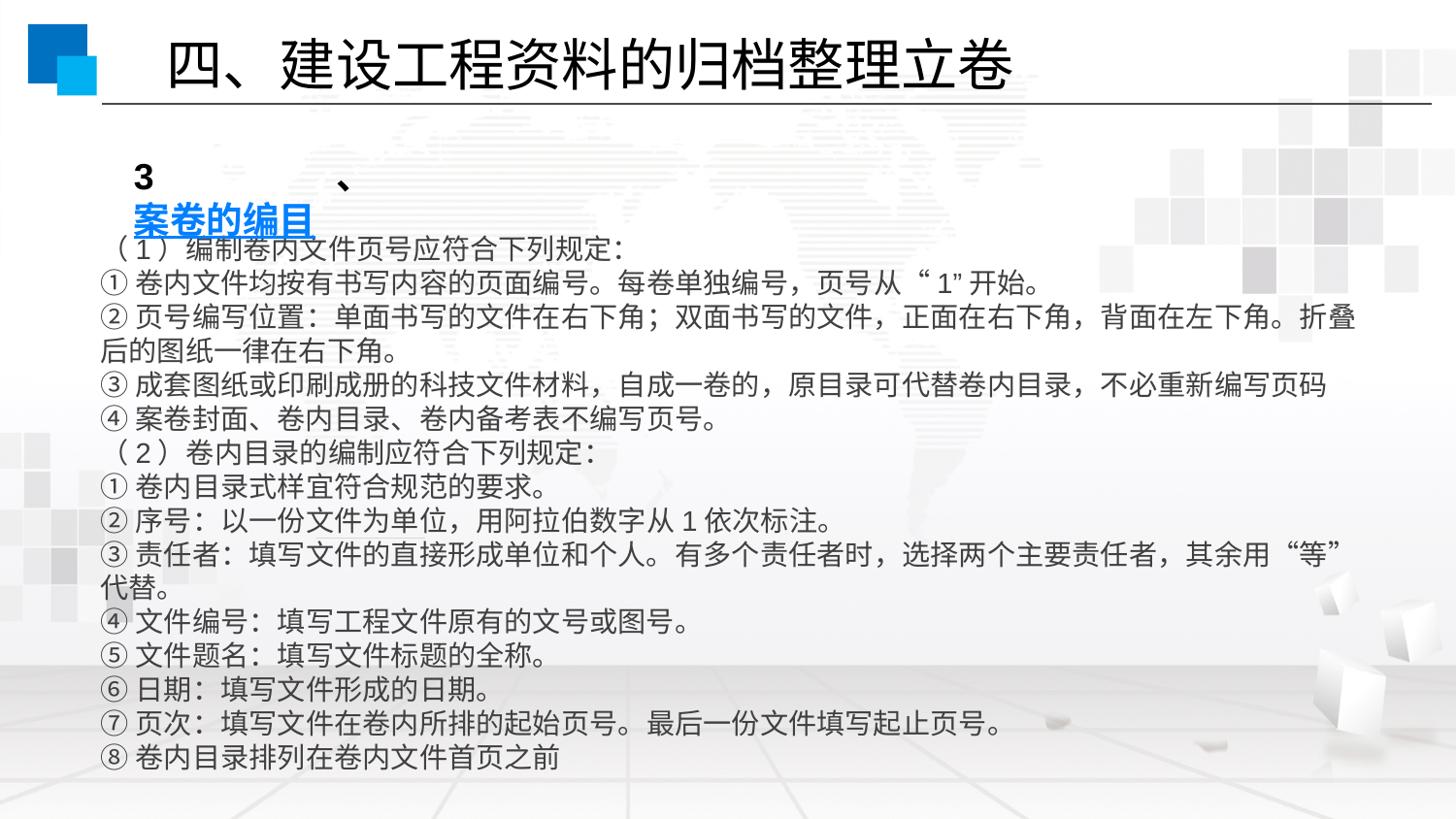

四、建设工程资料的归档整理立卷
3、案卷的编目
（1）编制卷内文件页号应符合下列规定：
①卷内文件均按有书写内容的页面编号。每卷单独编号，页号从“1”开始。
②页号编写位置：单面书写的文件在右下角；双面书写的文件，正面在右下角，背面在左下角。折叠后的图纸一律在右下角。
③成套图纸或印刷成册的科技文件材料，自成一卷的，原目录可代替卷内目录，不必重新编写页码
④案卷封面、卷内目录、卷内备考表不编写页号。
（2）卷内目录的编制应符合下列规定：
①卷内目录式样宜符合规范的要求。
②序号：以一份文件为单位，用阿拉伯数字从1依次标注。
③责任者：填写文件的直接形成单位和个人。有多个责任者时，选择两个主要责任者，其余用“等”代替。
④文件编号：填写工程文件原有的文号或图号。
⑤文件题名：填写文件标题的全称。
⑥日期：填写文件形成的日期。
⑦页次：填写文件在卷内所排的起始页号。最后一份文件填写起止页号。
⑧卷内目录排列在卷内文件首页之前